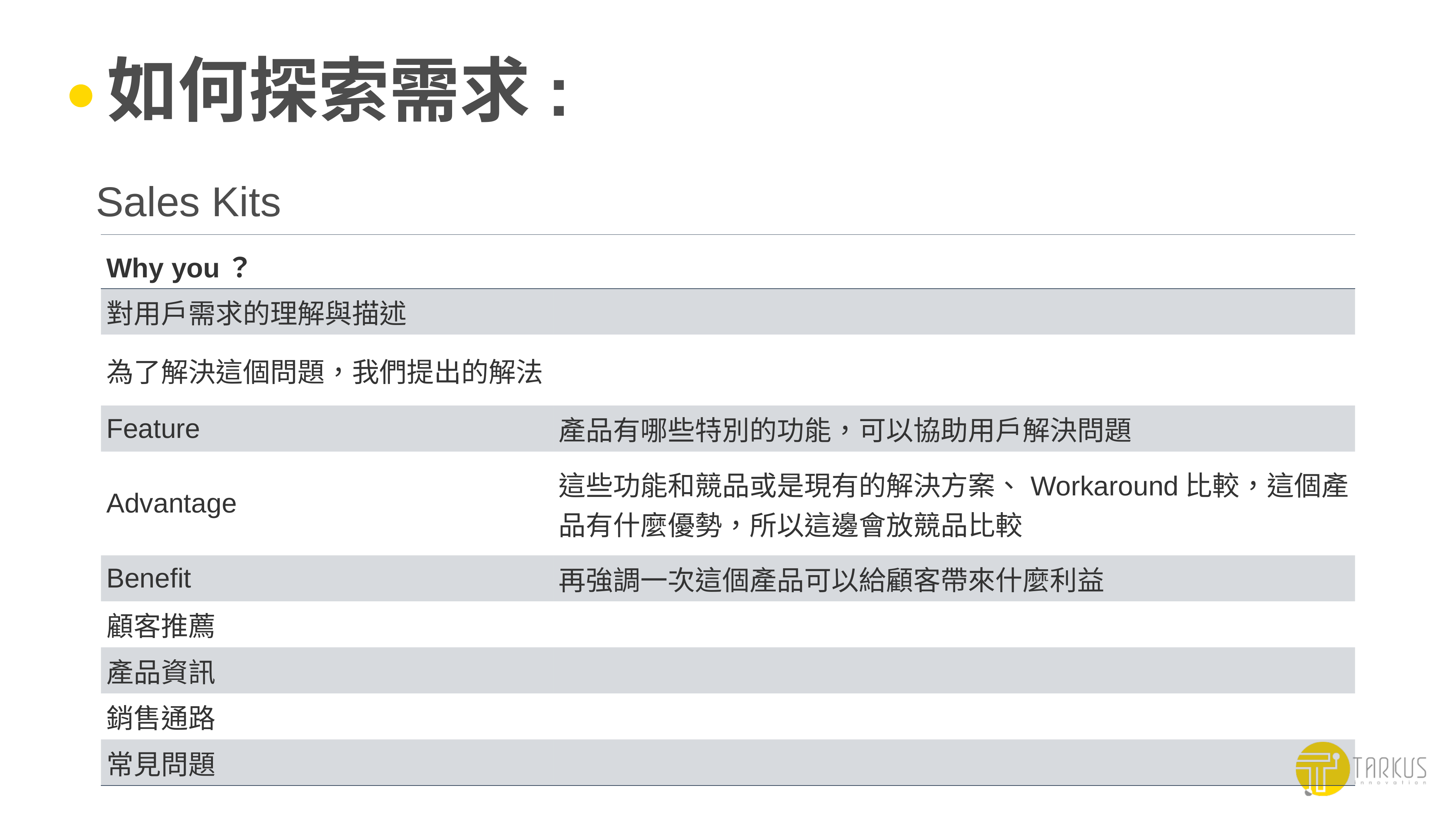

# 如何探索需求:
Sales Kits
| Why you？ |  |
| --- | --- |
| 對用戶需求的理解與描述 |  |
| 為了解決這個問題，我們提出的解法 |  |
| Feature | 產品有哪些特別的功能，可以協助用戶解決問題 |
| Advantage | 這些功能和競品或是現有的解決方案、Workaround比較，這個產品有什麼優勢，所以這邊會放競品比較 |
| Benefit | 再強調一次這個產品可以給顧客帶來什麼利益 |
| 顧客推薦 |  |
| 產品資訊 |  |
| 銷售通路 |  |
| 常見問題 |  |
33